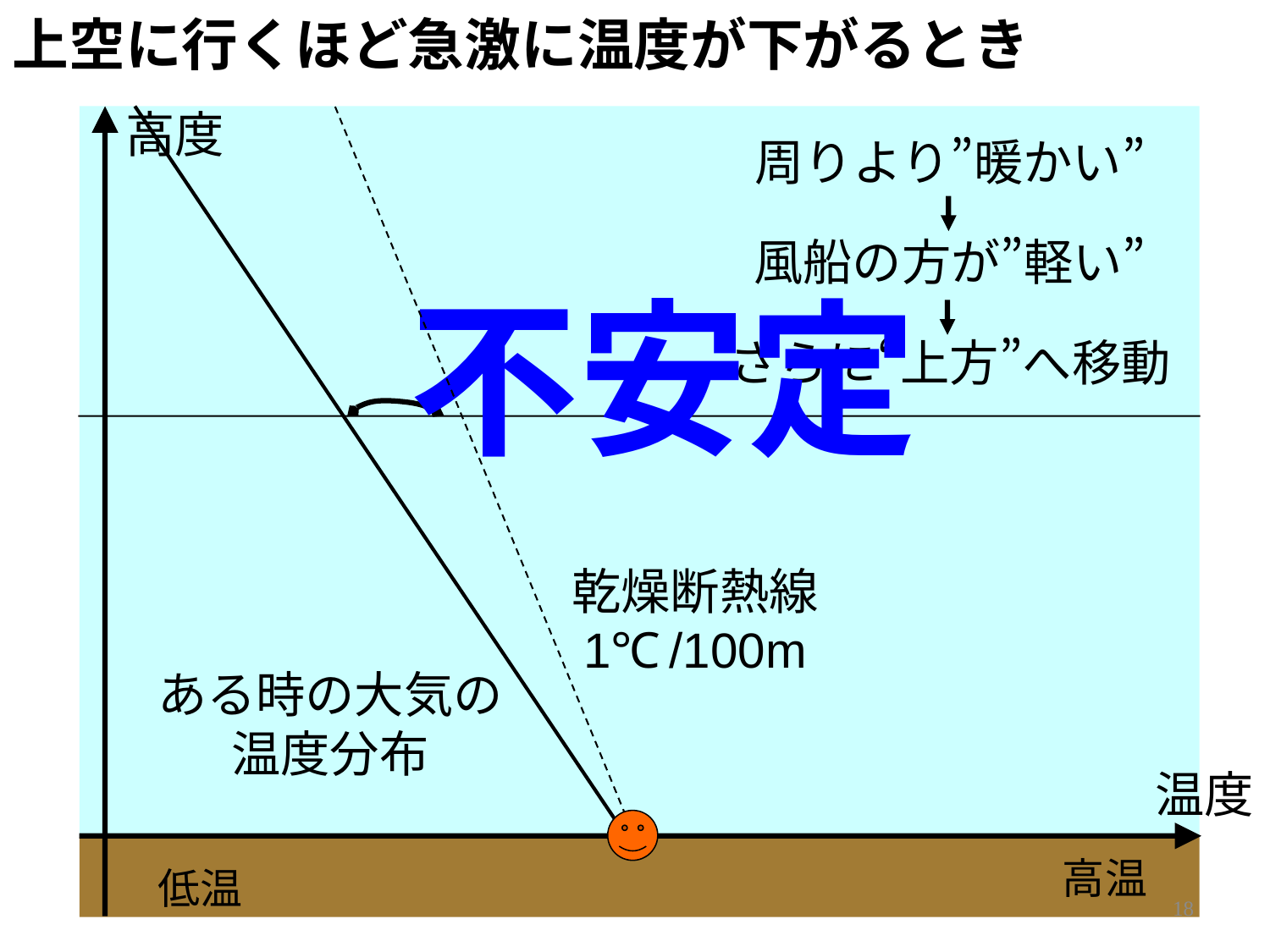

上空に行くほど急激に温度が下がるとき
高度

周りより”暖かい”

風船の方が”軽い”
不安定

さらに“上方”へ移動

乾燥断熱線
1℃/100m
ある時の大気の
温度分布
温度

高温
低温
18